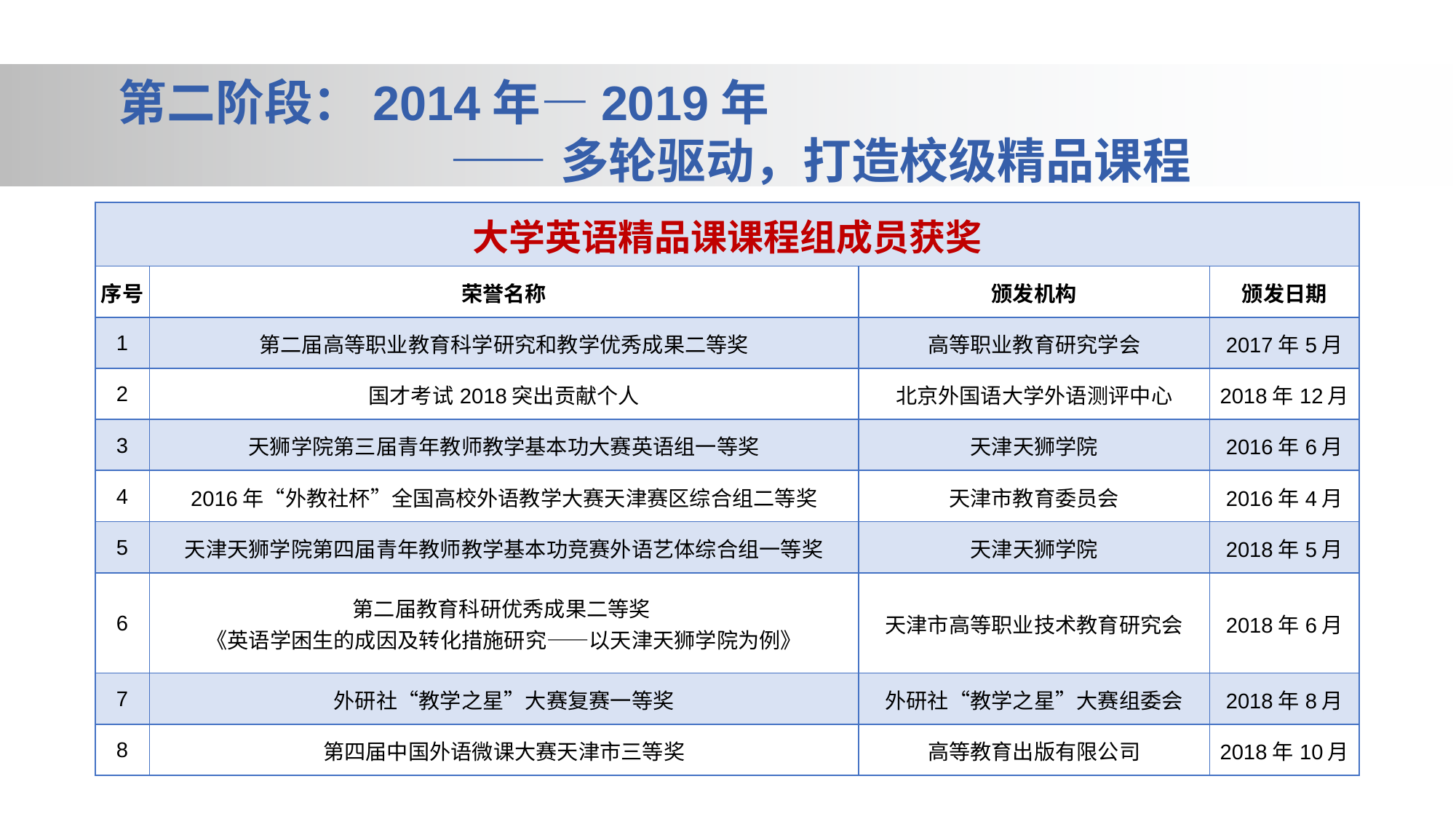

第二阶段：2014年—2019年
                              ——多轮驱动，打造校级精品课程

| 大学英语精品课课程组成员获奖 |  |  |  |
| --- | --- | --- | --- |
| 序号 | 荣誉名称 | 颁发机构 | 颁发日期 |
| 1 | 第二届高等职业教育科学研究和教学优秀成果二等奖 | 高等职业教育研究学会 | 2017年5月 |
| 2 | 国才考试2018突出贡献个人 | 北京外国语大学外语测评中心 | 2018年12月 |
| 3 | 天狮学院第三届青年教师教学基本功大赛英语组一等奖 | 天津天狮学院 | 2016年6月 |
| 4 | 2016年“外教社杯”全国高校外语教学大赛天津赛区综合组二等奖 | 天津市教育委员会 | 2016年4月 |
| 5 | 天津天狮学院第四届青年教师教学基本功竞赛外语艺体综合组一等奖 | 天津天狮学院 | 2018年5月 |
| 6 | 第二届教育科研优秀成果二等奖 《英语学困生的成因及转化措施研究——以天津天狮学院为例》 | 天津市高等职业技术教育研究会 | 2018年6月 |
| 7 | 外研社“教学之星”大赛复赛一等奖 | 外研社“教学之星”大赛组委会 | 2018年8月 |
| 8 | 第四届中国外语微课大赛天津市三等奖 | 高等教育出版有限公司 | 2018年10月 |